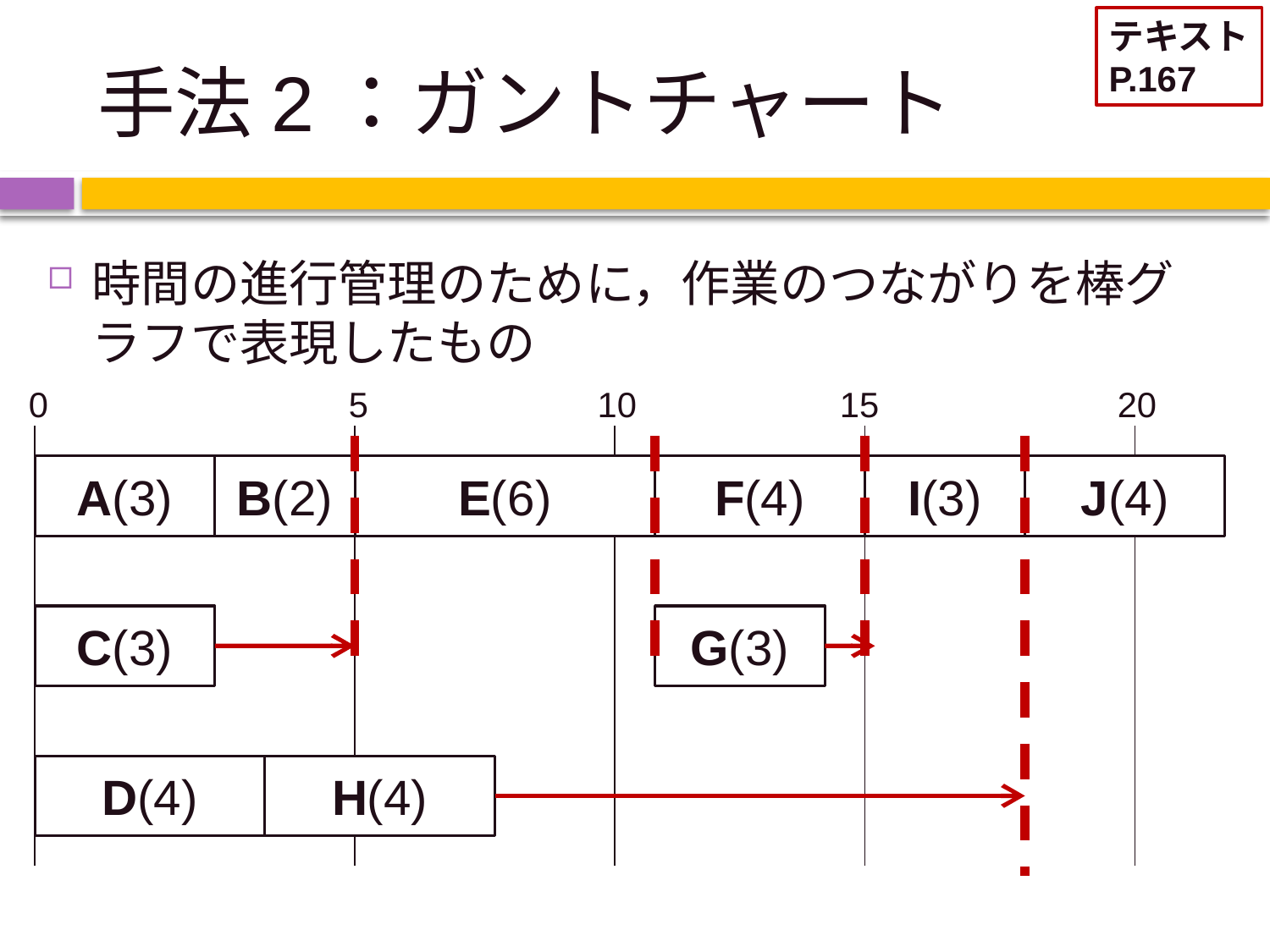

テキスト
P.167
# 手法2：ガントチャート
時間の進行管理のために，作業のつながりを棒グラフで表現したもの
0
5
10
15
20
A(3)
B(2)
E(6)
F(4)
I(3)
J(4)
C(3)
G(3)
D(4)
H(4)